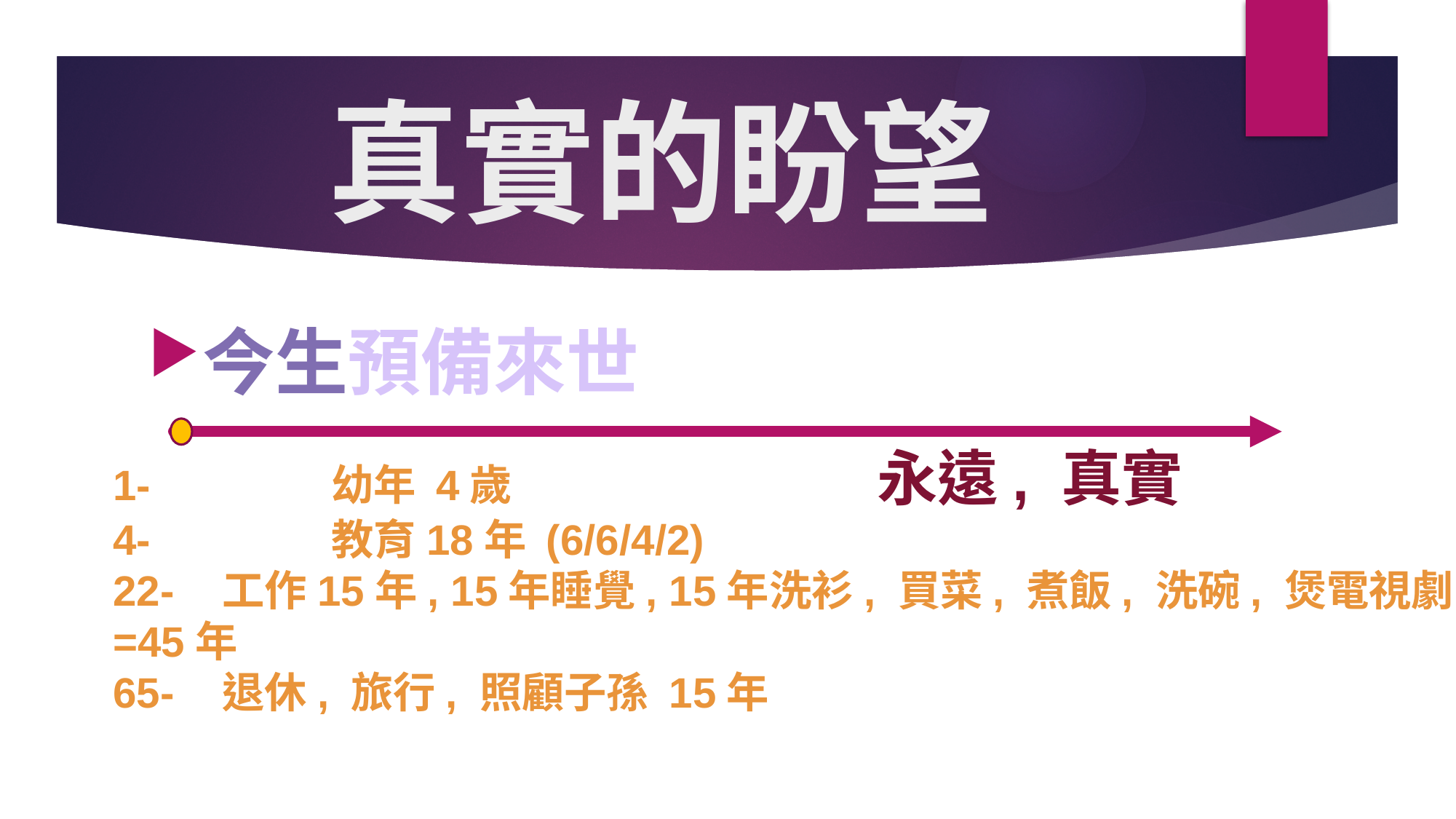

# 真實的盼望
今生預備來世

1-		幼年 4歲				永遠, 真實
4-		教育18年 (6/6/4/2)
22-	工作15年, 15年睡覺, 15年洗衫, 買菜, 煮飯, 洗碗, 煲電視劇=45年
65-	退休, 旅行, 照顧子孫 15年